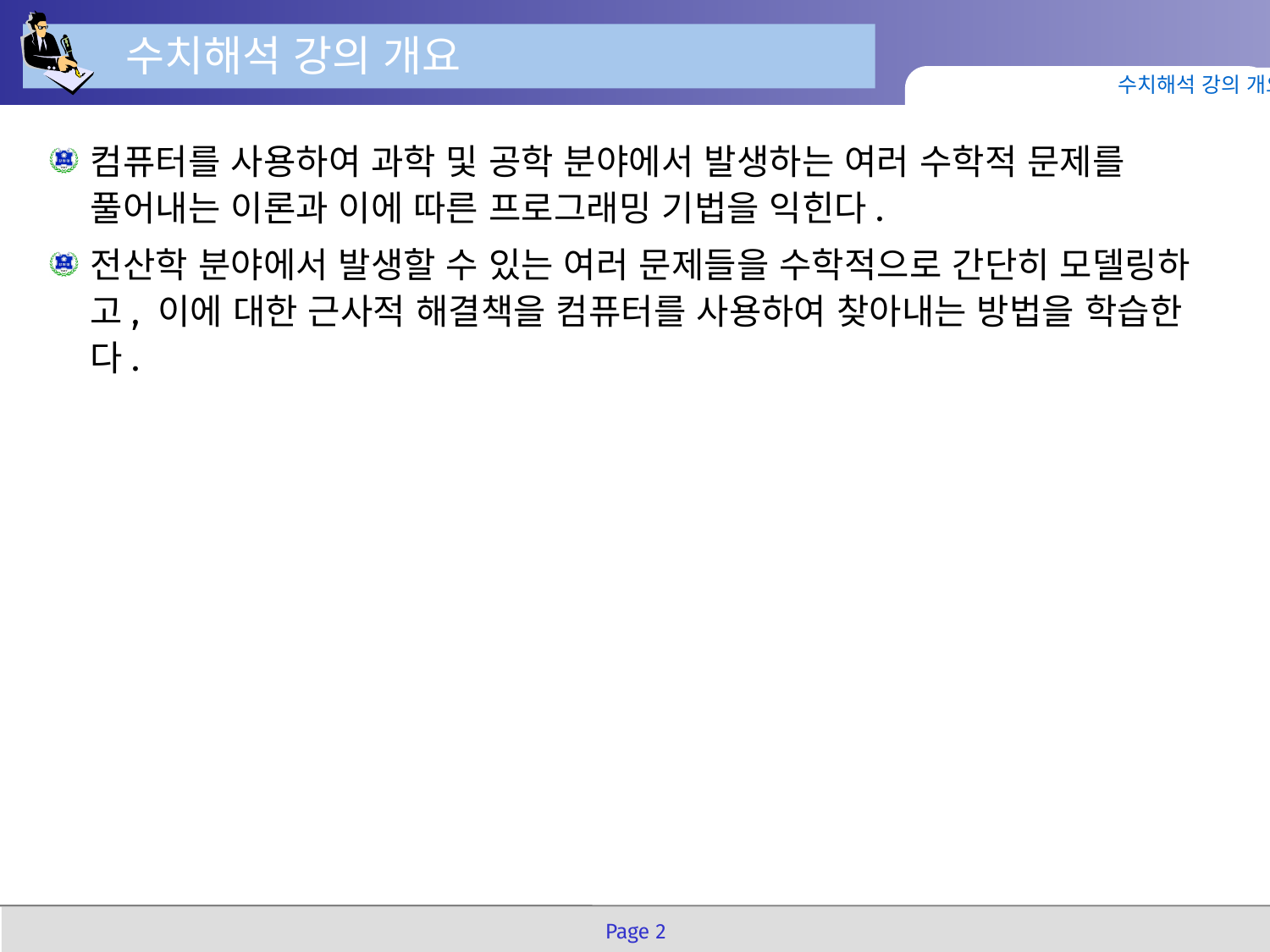

수치해석 강의 개요
수치해석 강의 개요
컴퓨터를 사용하여 과학 및 공학 분야에서 발생하는 여러 수학적 문제를 풀어내는 이론과 이에 따른 프로그래밍 기법을 익힌다.
전산학 분야에서 발생할 수 있는 여러 문제들을 수학적으로 간단히 모델링하고, 이에 대한 근사적 해결책을 컴퓨터를 사용하여 찾아내는 방법을 학습한다.

Page 2